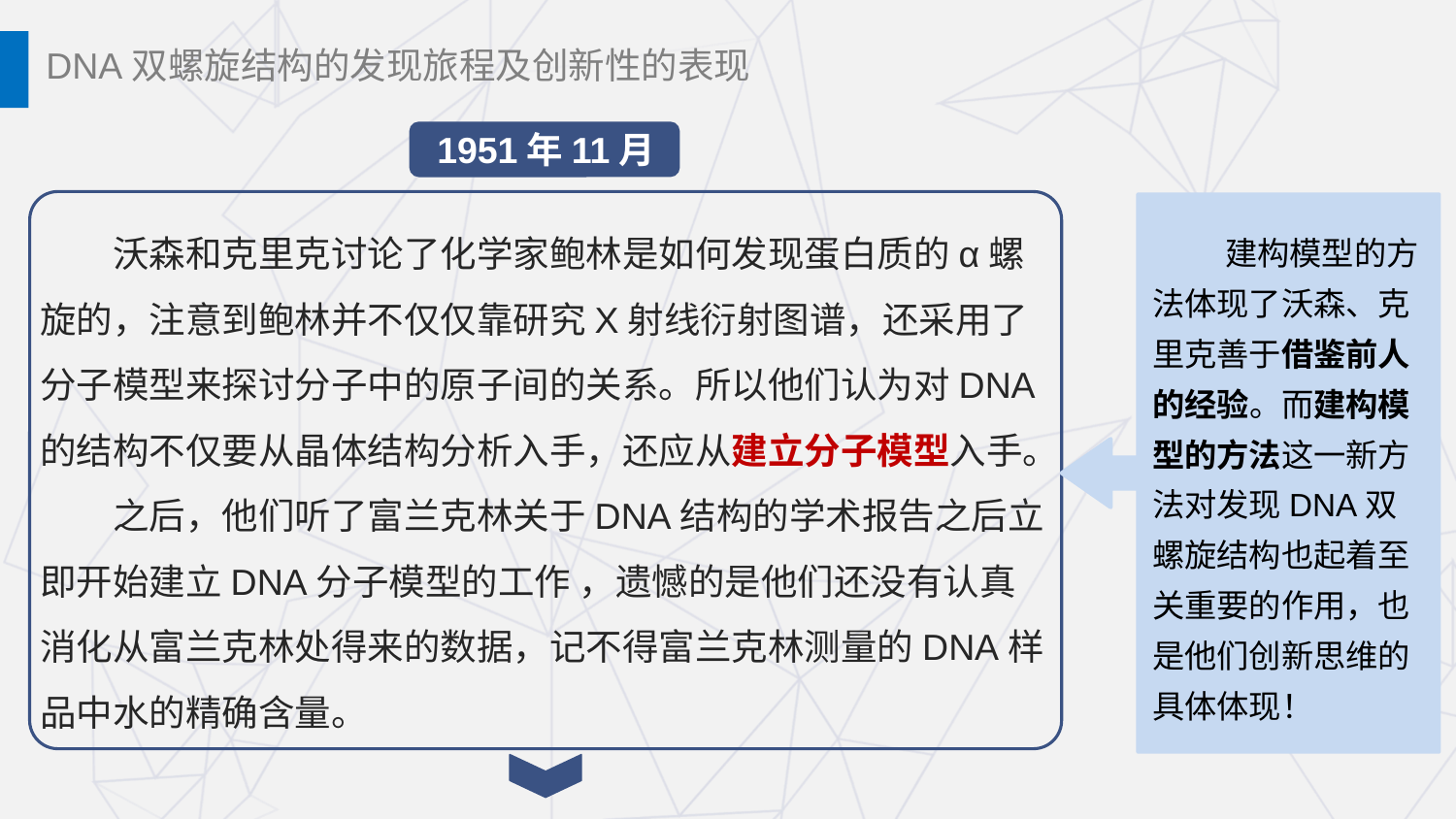

DNA双螺旋结构的发现旅程及创新性的表现

1951年11月

建构模型的方法体现了沃森、克里克善于借鉴前人的经验。而建构模型的方法这一新方法对发现DNA双螺旋结构也起着至关重要的作用，也是他们创新思维的具体体现！
沃森和克里克讨论了化学家鲍林是如何发现蛋白质的α螺旋的，注意到鲍林并不仅仅靠研究X射线衍射图谱，还采用了分子模型来探讨分子中的原子间的关系。所以他们认为对DNA的结构不仅要从晶体结构分析入手，还应从建立分子模型入手。
之后，他们听了富兰克林关于DNA结构的学术报告之后立即开始建立DNA分子模型的工作 ，遗憾的是他们还没有认真消化从富兰克林处得来的数据，记不得富兰克林测量的DNA样品中水的精确含量。